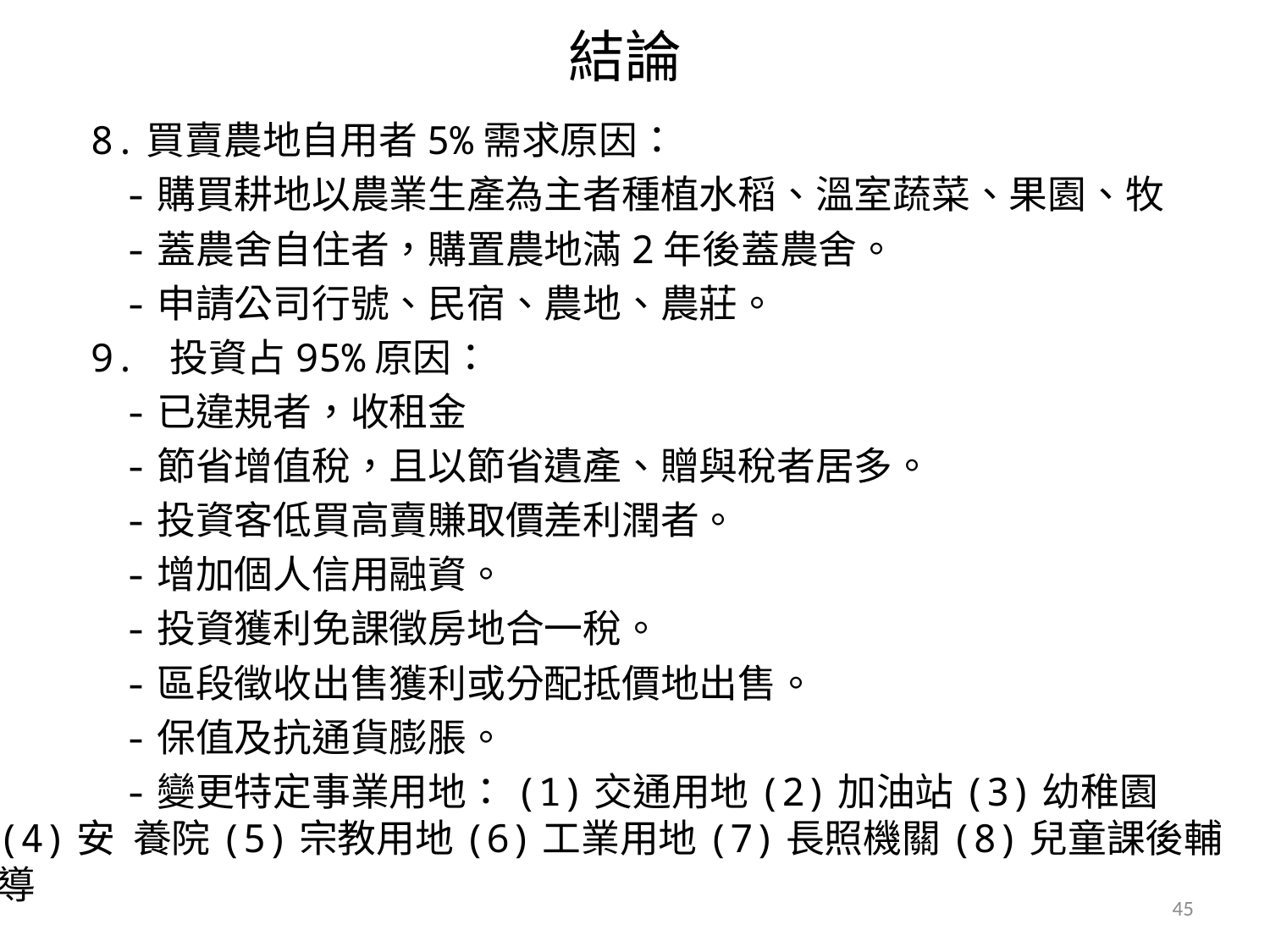

結論
    8.買賣農地自用者5%需求原因：
	-購買耕地以農業生產為主者種植水稻、溫室蔬菜、果園、牧
	-蓋農舍自住者，購置農地滿2年後蓋農舍。
	-申請公司行號、民宿、農地、農莊。
    9. 投資占95%原因：
	-已違規者，收租金
	-節省增值稅，且以節省遺產、贈與稅者居多。
	-投資客低買高賣賺取價差利潤者。
	-增加個人信用融資。
	-投資獲利免課徵房地合一稅。
	-區段徵收出售獲利或分配抵價地出售。
	-保值及抗通貨膨脹。
	-變更特定事業用地：(1)交通用地(2)加油站(3)幼稚園(4)安	 養院(5)宗教用地(6)工業用地(7)長照機關(8)兒童課後輔導

45